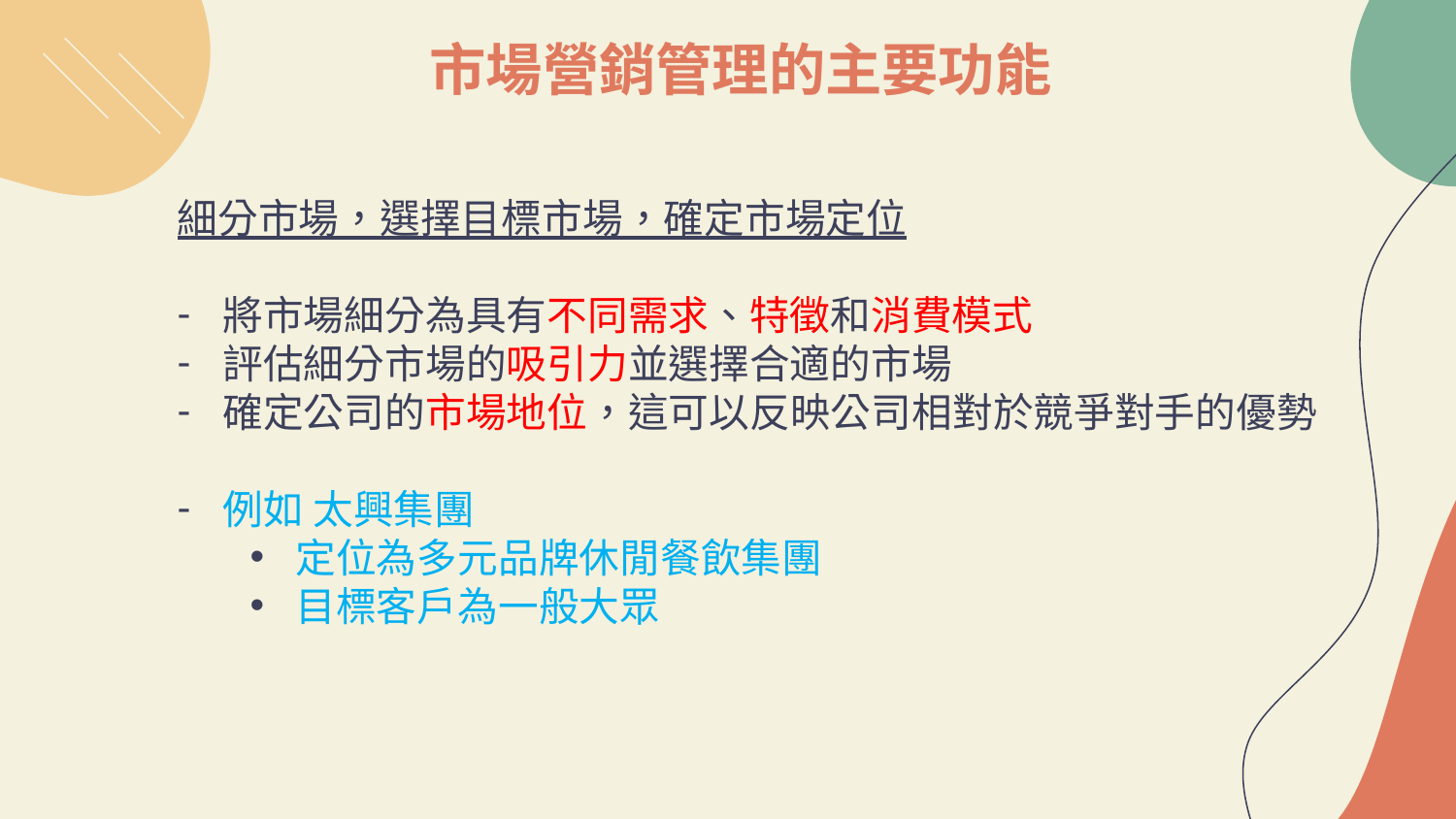

# 市場營銷管理的主要功能
細分市場，選擇目標市場，確定市場定位

將市場細分為具有不同需求、特徵和消費模式
評估細分市場的吸引力並選擇合適的市場
確定公司的市場地位，這可以反映公司相對於競爭對手的優勢

例如 太興集團
定位為多元品牌休閒餐飲集團
目標客戶為一般大眾